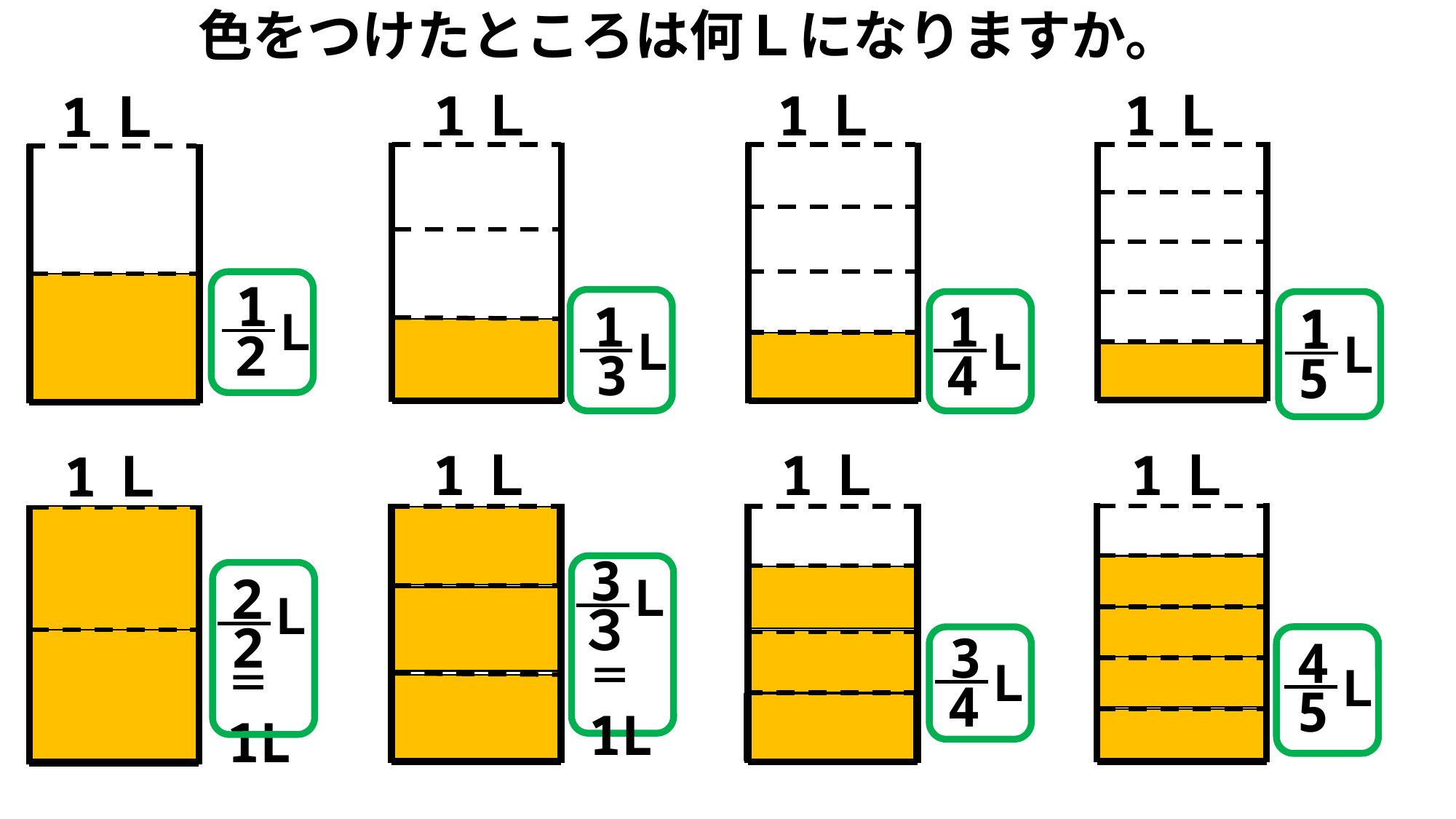

色をつけたところは何Ｌになりますか。
1Ｌ
1Ｌ
1Ｌ
1Ｌ
1
2
Ｌ

1
3
Ｌ
1
4
Ｌ
1
5
Ｌ

1Ｌ
1Ｌ
1Ｌ
1Ｌ

3
３
Ｌ

2
2
Ｌ

3
4
Ｌ
4
5
Ｌ

＝1L
＝1L